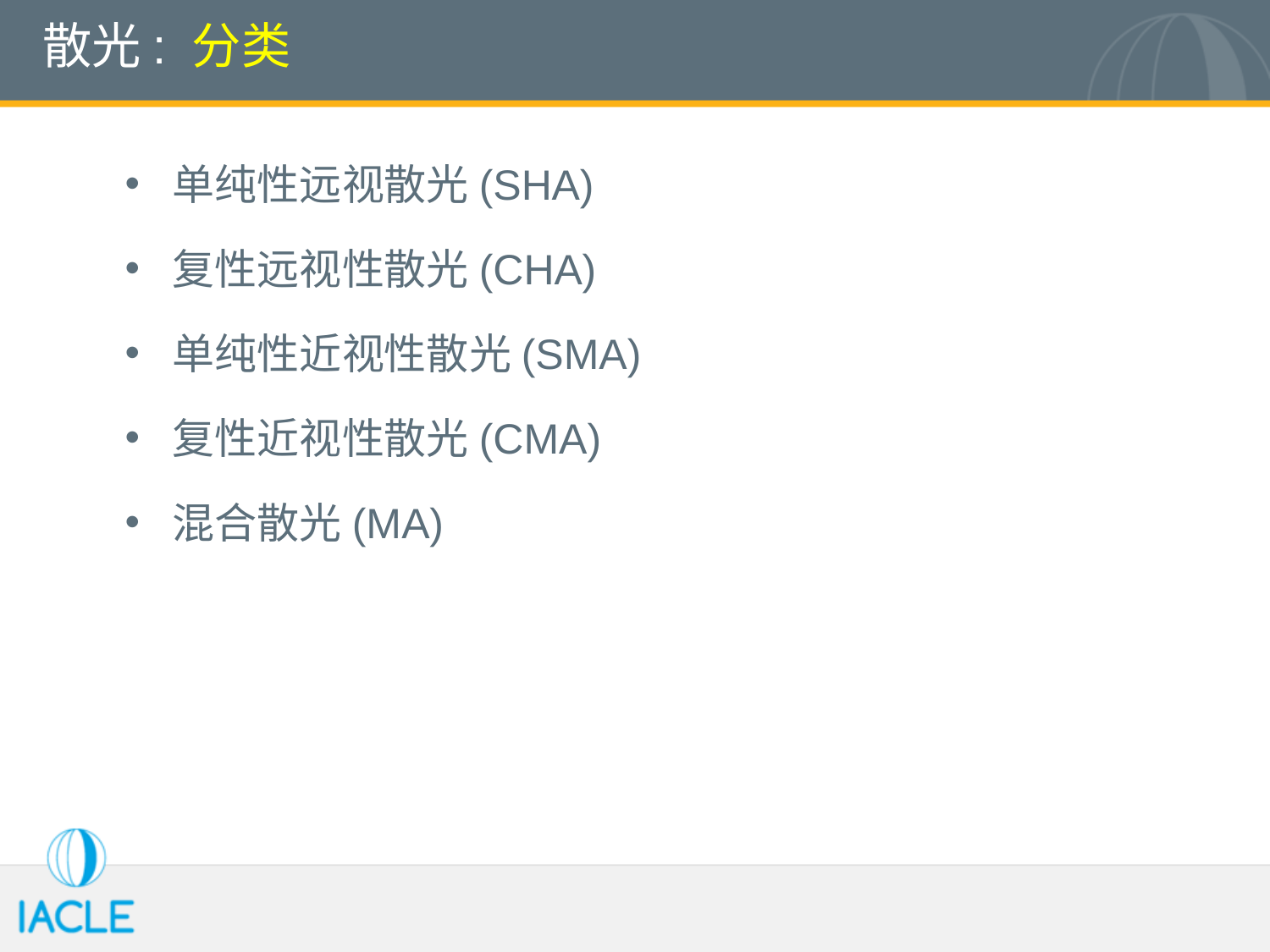

# 散光: 分类

单纯性远视散光(SHA)
复性远视性散光(CHA)
单纯性近视性散光(SMA)
复性近视性散光(CMA)
混合散光(MA)